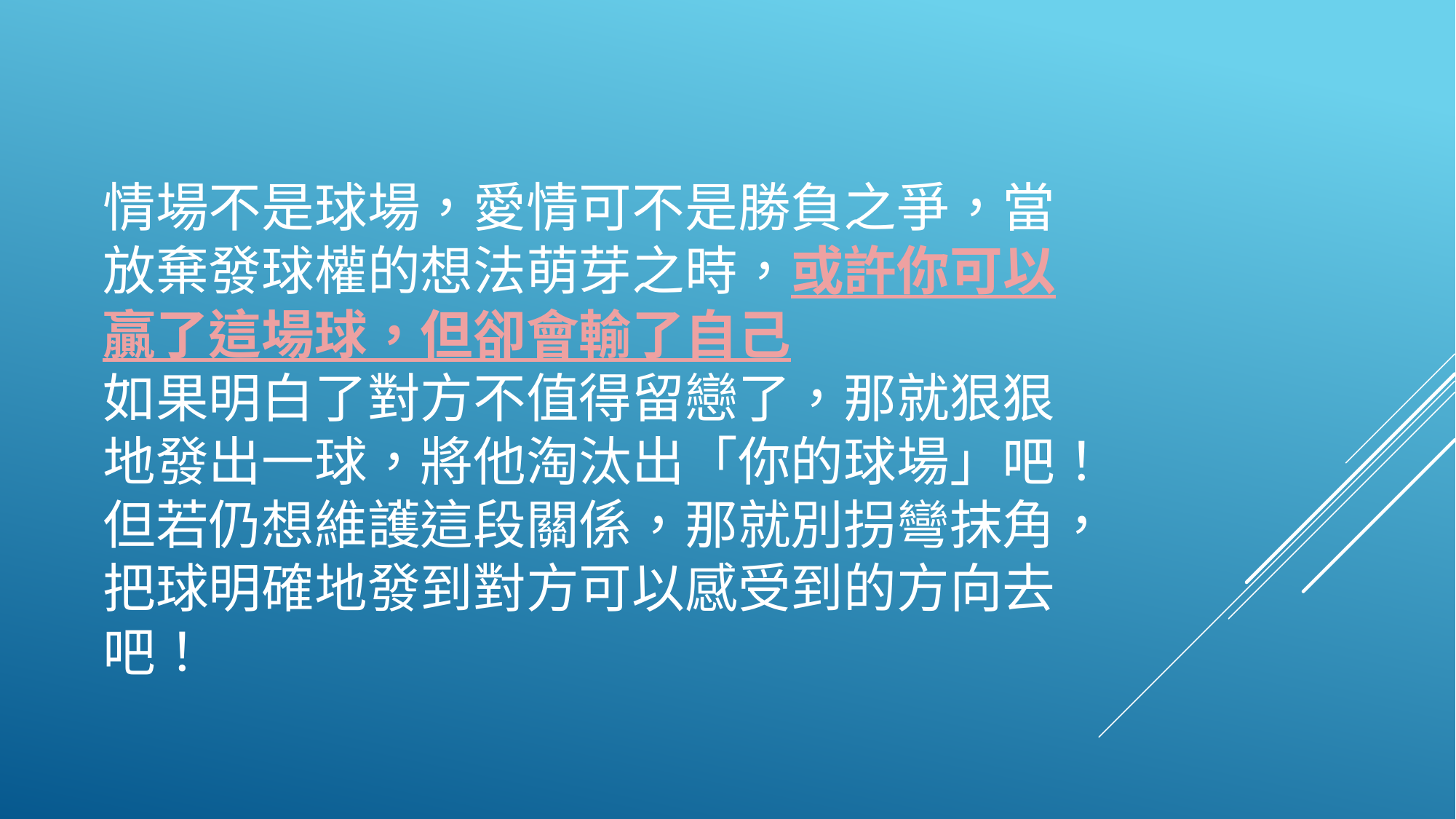

# 情場不是球場，愛情可不是勝負之爭，當放棄發球權的想法萌芽之時，或許你可以贏了這場球，但卻會輸了自己 如果明白了對方不值得留戀了，那就狠狠地發出一球，將他淘汰出「你的球場」吧！但若仍想維護這段關係，那就別拐彎抹角，把球明確地發到對方可以感受到的方向去吧！